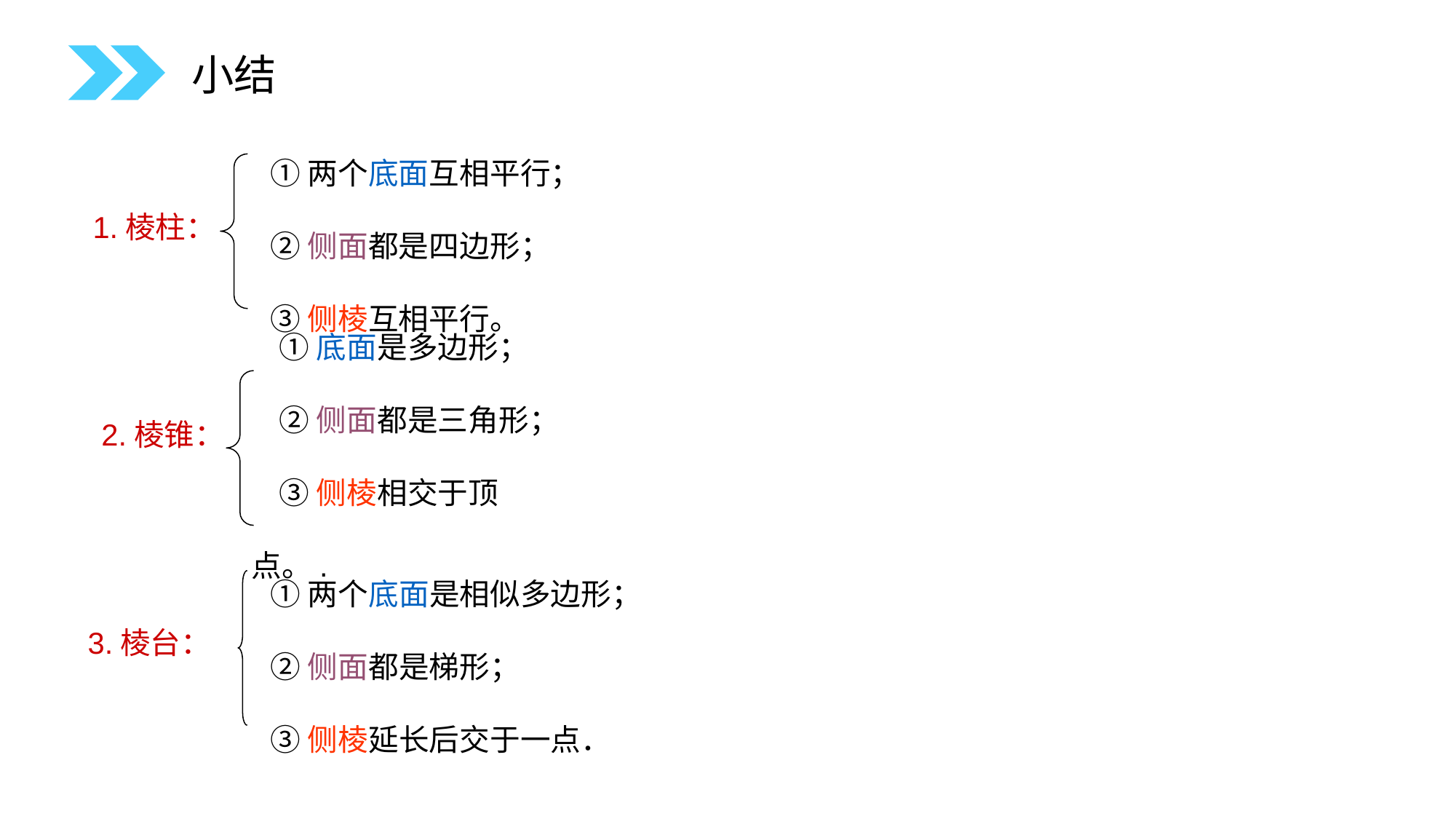

小结
①两个底面互相平行；
②侧面都是四边形；
③侧棱互相平行。

1.棱柱：
①底面是多边形；
②侧面都是三角形；
③侧棱相交于顶点。.

2.棱锥：
①两个底面是相似多边形；
②侧面都是梯形；
③侧棱延长后交于一点．

3.棱台：